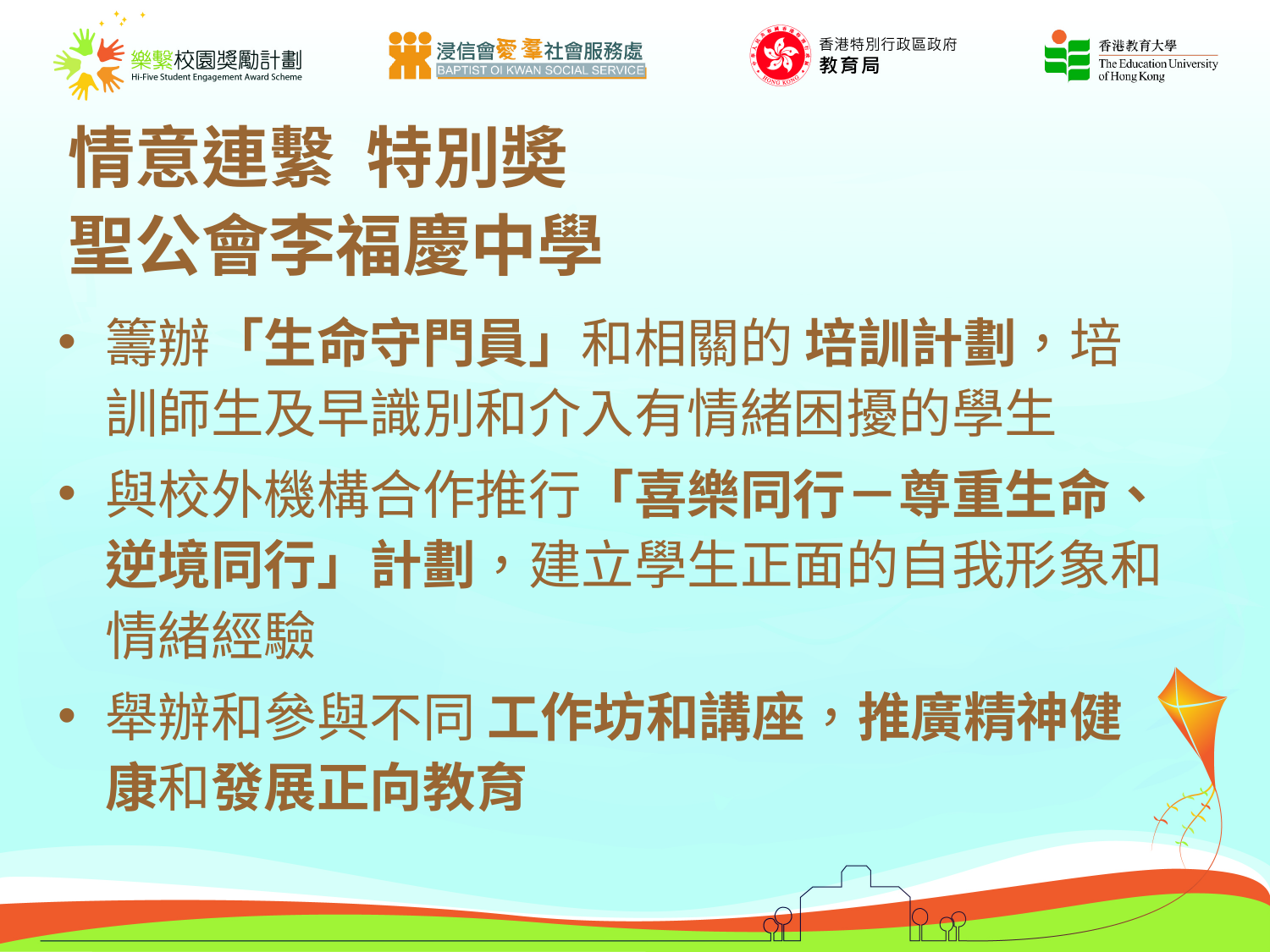

# 情意連繫  特別奬 聖公會李福慶中學
籌辦「生命守門員」和相關的 培訓計劃，培訓師生及早識別和介入有情緒困擾的學生
與校外機構合作推行「喜樂同行－尊重生命、逆境同行」計劃，建立學生正面的自我形象和情緒經驗
舉辦和參與不同 工作坊和講座，推廣精神健康和發展正向教育